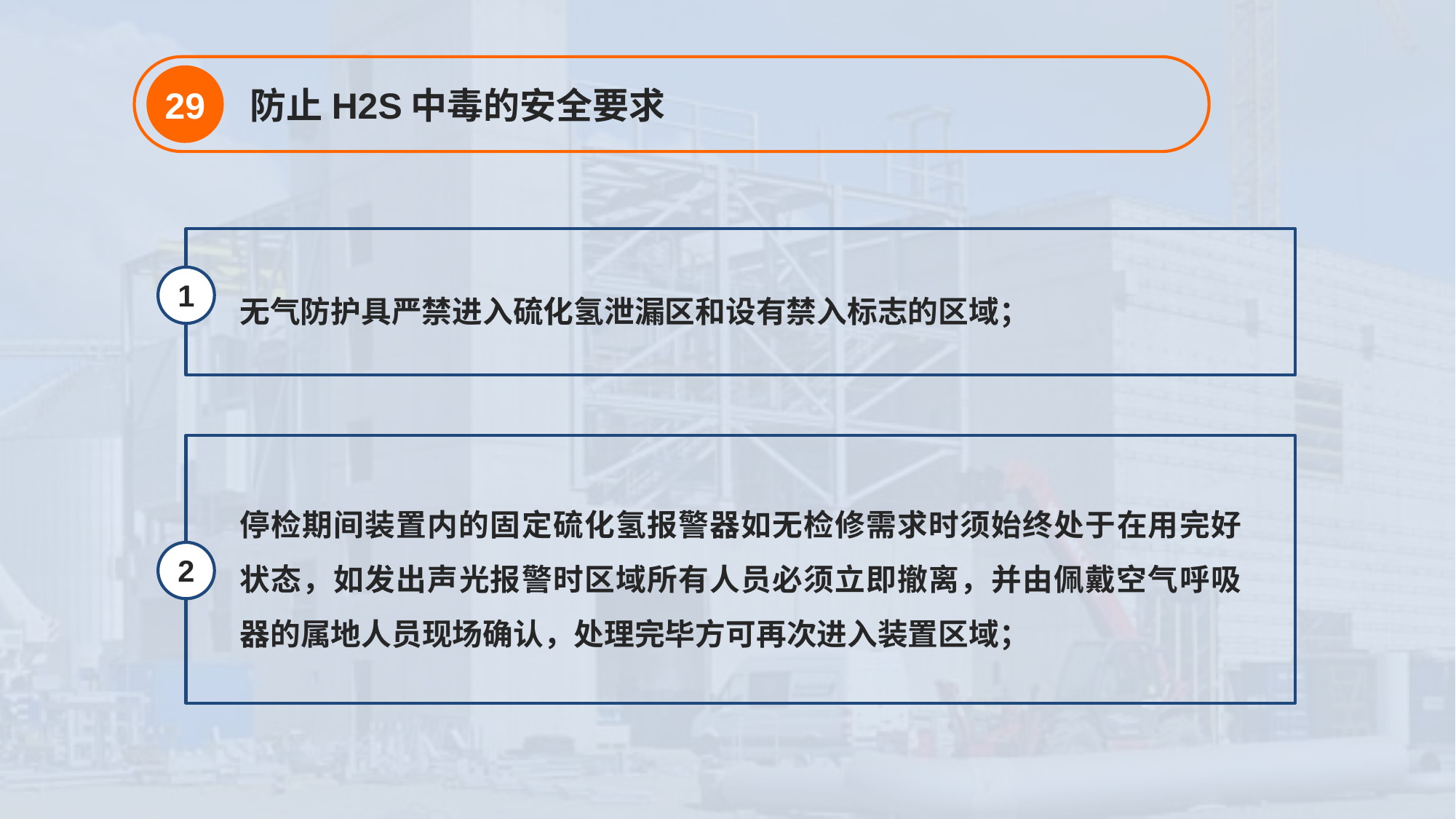

29
防止H2S中毒的安全要求

无气防护具严禁进入硫化氢泄漏区和设有禁入标志的区域；
1

停检期间装置内的固定硫化氢报警器如无检修需求时须始终处于在用完好状态，如发出声光报警时区域所有人员必须立即撤离，并由佩戴空气呼吸器的属地人员现场确认，处理完毕方可再次进入装置区域；

2